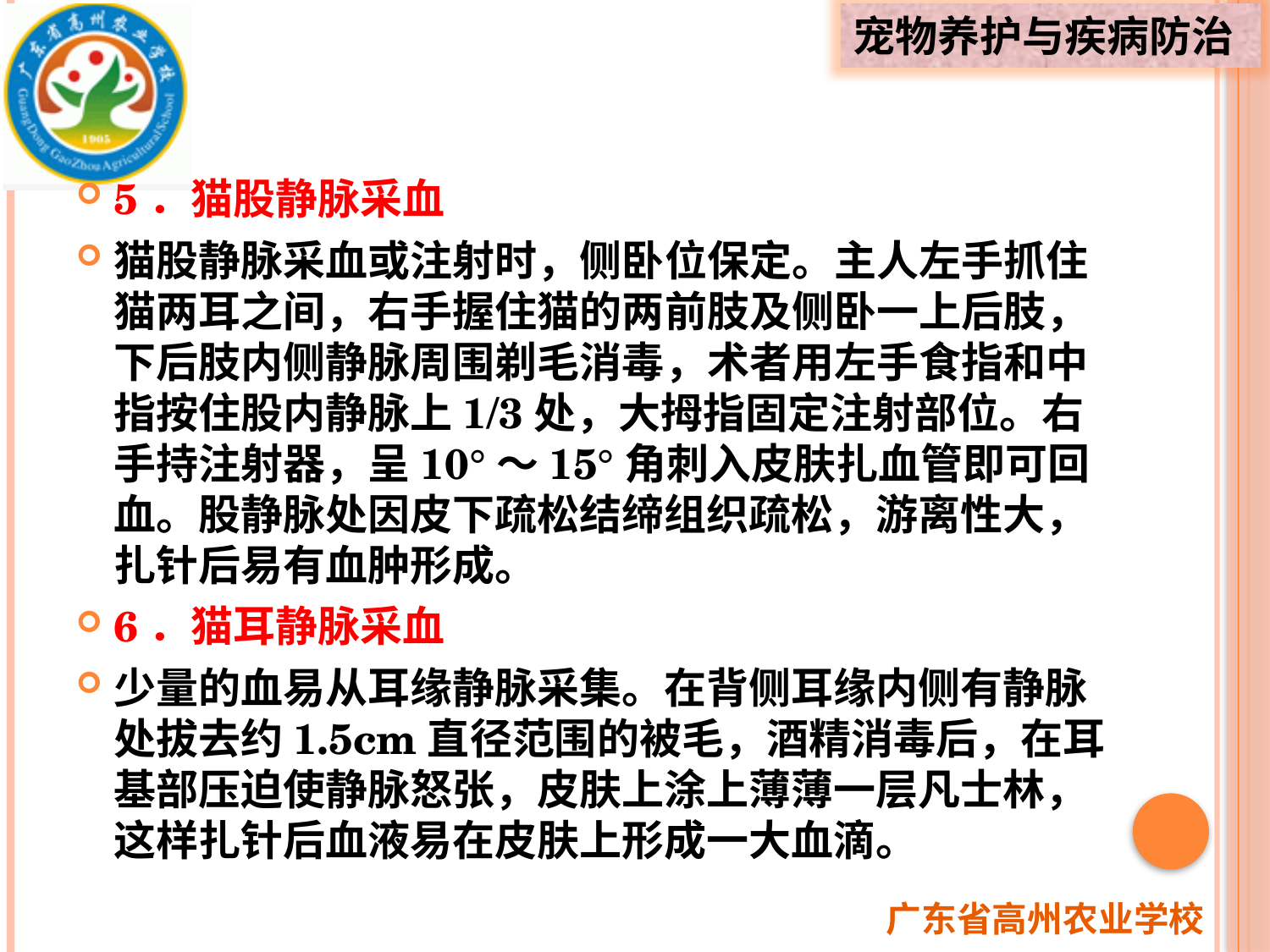

5．猫股静脉采血
猫股静脉采血或注射时，侧卧位保定。主人左手抓住猫两耳之间，右手握住猫的两前肢及侧卧一上后肢，下后肢内侧静脉周围剃毛消毒，术者用左手食指和中指按住股内静脉上1/3处，大拇指固定注射部位。右手持注射器，呈10°～15°角刺入皮肤扎血管即可回血。股静脉处因皮下疏松结缔组织疏松，游离性大，扎针后易有血肿形成。
6．猫耳静脉采血
少量的血易从耳缘静脉采集。在背侧耳缘内侧有静脉处拔去约1.5cm直径范围的被毛，酒精消毒后，在耳基部压迫使静脉怒张，皮肤上涂上薄薄一层凡士林，这样扎针后血液易在皮肤上形成一大血滴。